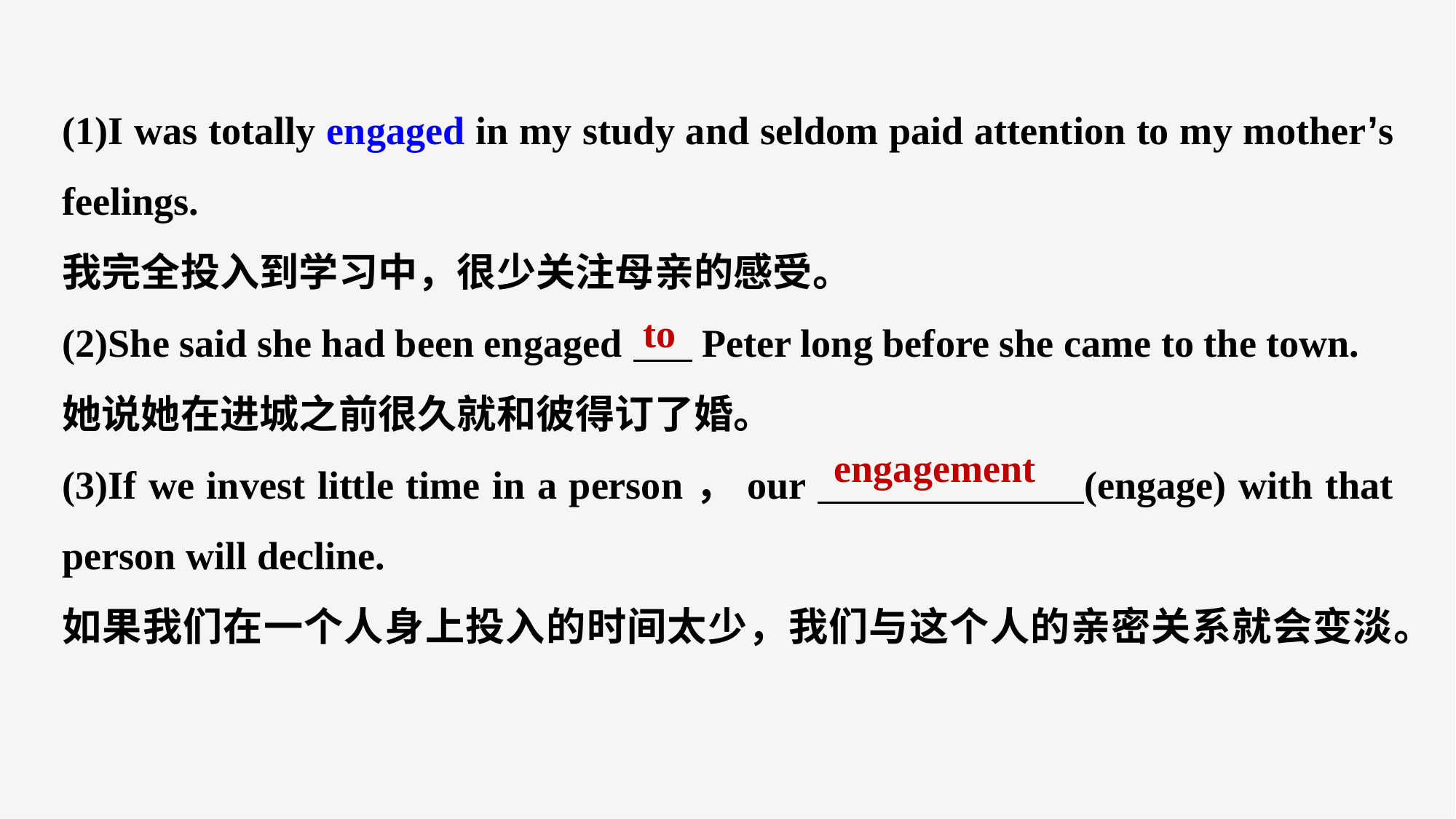

(1)I was totally engaged in my study and seldom paid attention to my mother’s feelings.
我完全投入到学习中，很少关注母亲的感受。
(2)She said she had been engaged        Peter long before she came to the town.
她说她在进城之前很久就和彼得订了婚。
(3)If we invest little time in a person，our                       (engage) with that person will decline.
如果我们在一个人身上投入的时间太少，我们与这个人的亲密关系就会变淡。
to
engagement